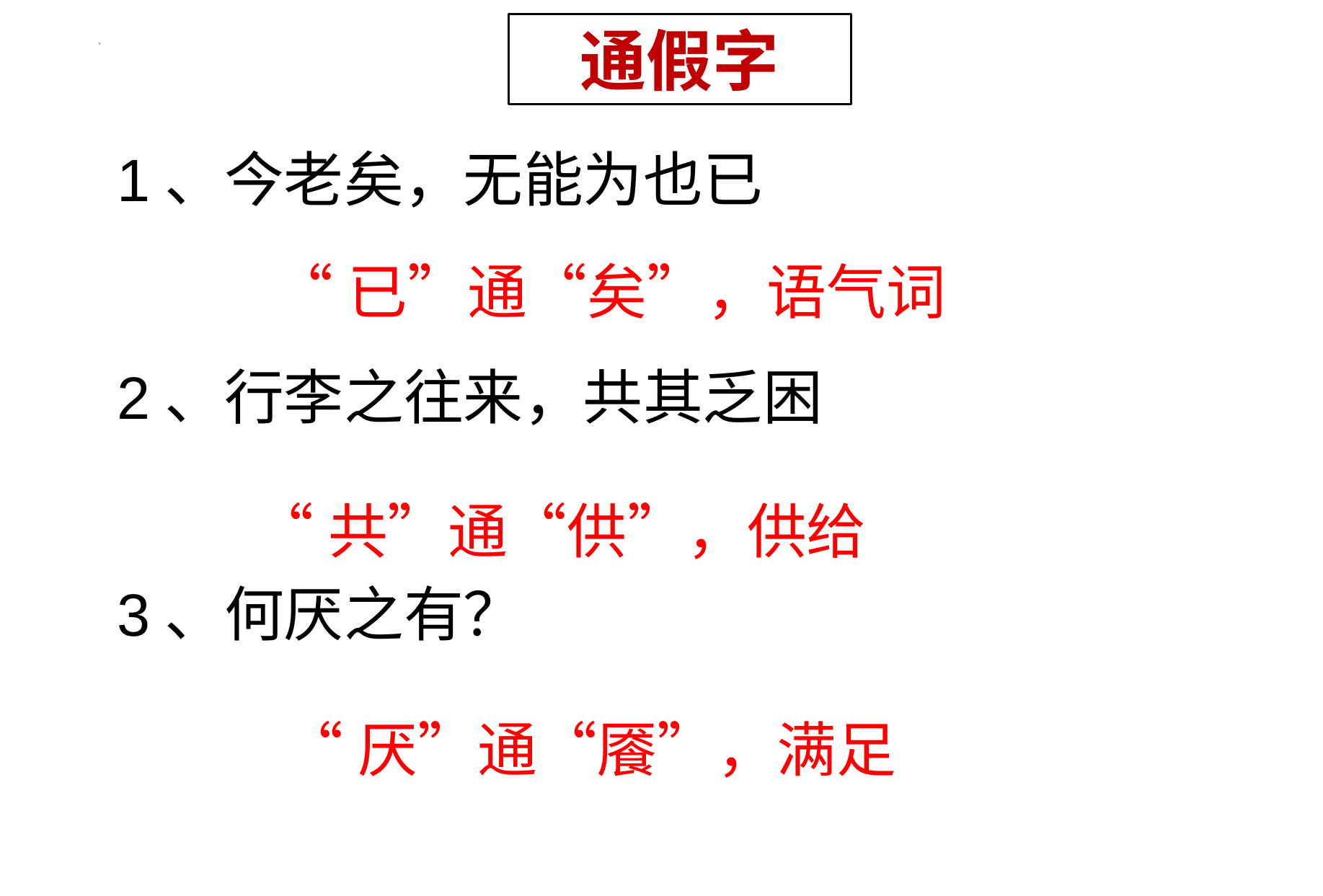

通假字
1、今老矣，无能为也已

2、行李之往来，共其乏困

3、何厌之有？

“已”通“矣”，语气词
“共”通“供”，供给
“厌”通“餍”，满足